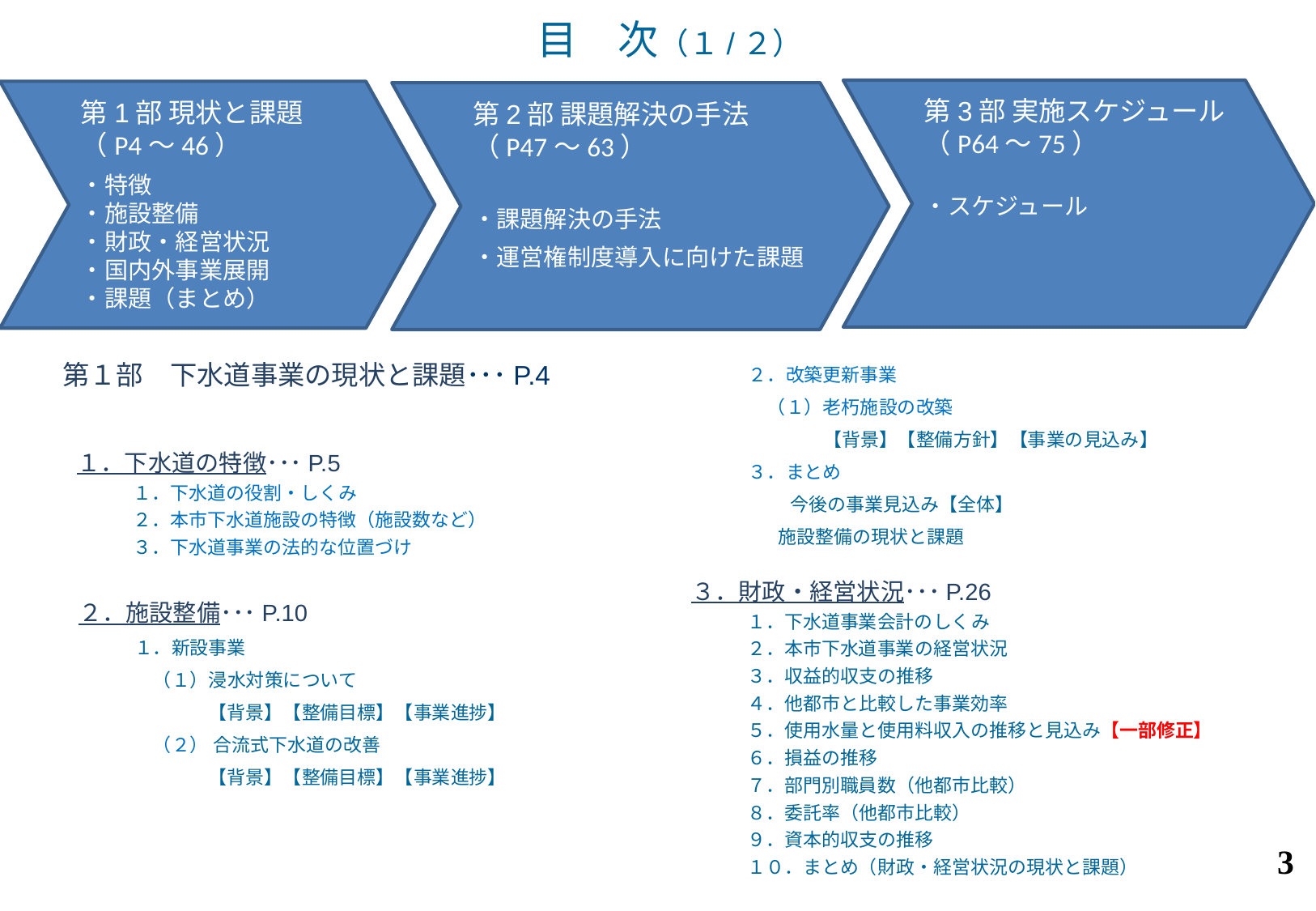

# 目　次（１/２）
第3部 実施スケジュール
（P64～75）

・スケジュール
第1部 現状と課題
（P4～46）
・特徴
・施設整備
・財政・経営状況
・国内外事業展開
・課題（まとめ）
第2部 課題解決の手法
（P47～63）

・課題解決の手法
・運営権制度導入に向けた課題
第１部　下水道事業の現状と課題･･･P.4
　　　２．改築更新事業
　　　　（１）老朽施設の改築
　　　　　　　【背景】【整備方針】【事業の見込み】
　　　３．まとめ
　　　 　　今後の事業見込み【全体】
　　　       施設整備の現状と課題

１．下水道の特徴･･･P.5
　　　１．下水道の役割・しくみ
　　　２．本市下水道施設の特徴（施設数など）
　　　３．下水道事業の法的な位置づけ
３．財政・経営状況･･･P.26
　　　１．下水道事業会計のしくみ
　　　２．本市下水道事業の経営状況
　　　３．収益的収支の推移
　　　４．他都市と比較した事業効率
　　　５．使用水量と使用料収入の推移と見込み【一部修正】
　　　６．損益の推移
　　　７．部門別職員数（他都市比較）
　　　８．委託率（他都市比較）
　　　９．資本的収支の推移
　　　１０．まとめ（財政・経営状況の現状と課題）

２．施設整備･･･P.10
　　　１．新設事業
　　　　（１）浸水対策について
　　　　　　　【背景】【整備目標】【事業進捗】
　　　　（２） 合流式下水道の改善
　　　　　　　【背景】【整備目標】【事業進捗】
3